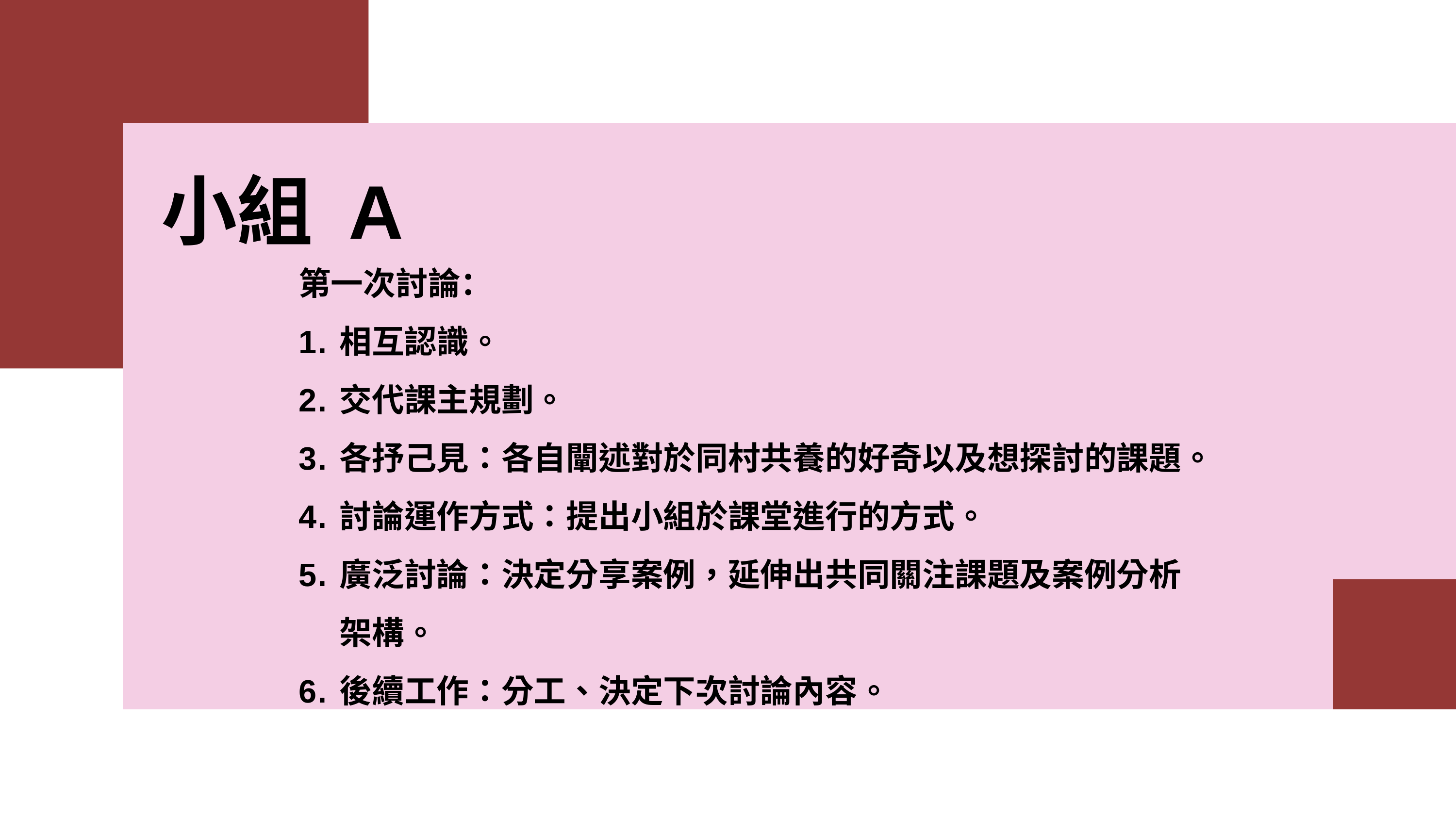

小組 A
第一次討論：
相互認識。
交代課主規劃。
各抒己見：各自闡述對於同村共養的好奇以及想探討的課題。
討論運作方式：提出小組於課堂進行的方式。
廣泛討論：決定分享案例，延伸出共同關注課題及案例分析架構。
後續工作：分工、決定下次討論內容。